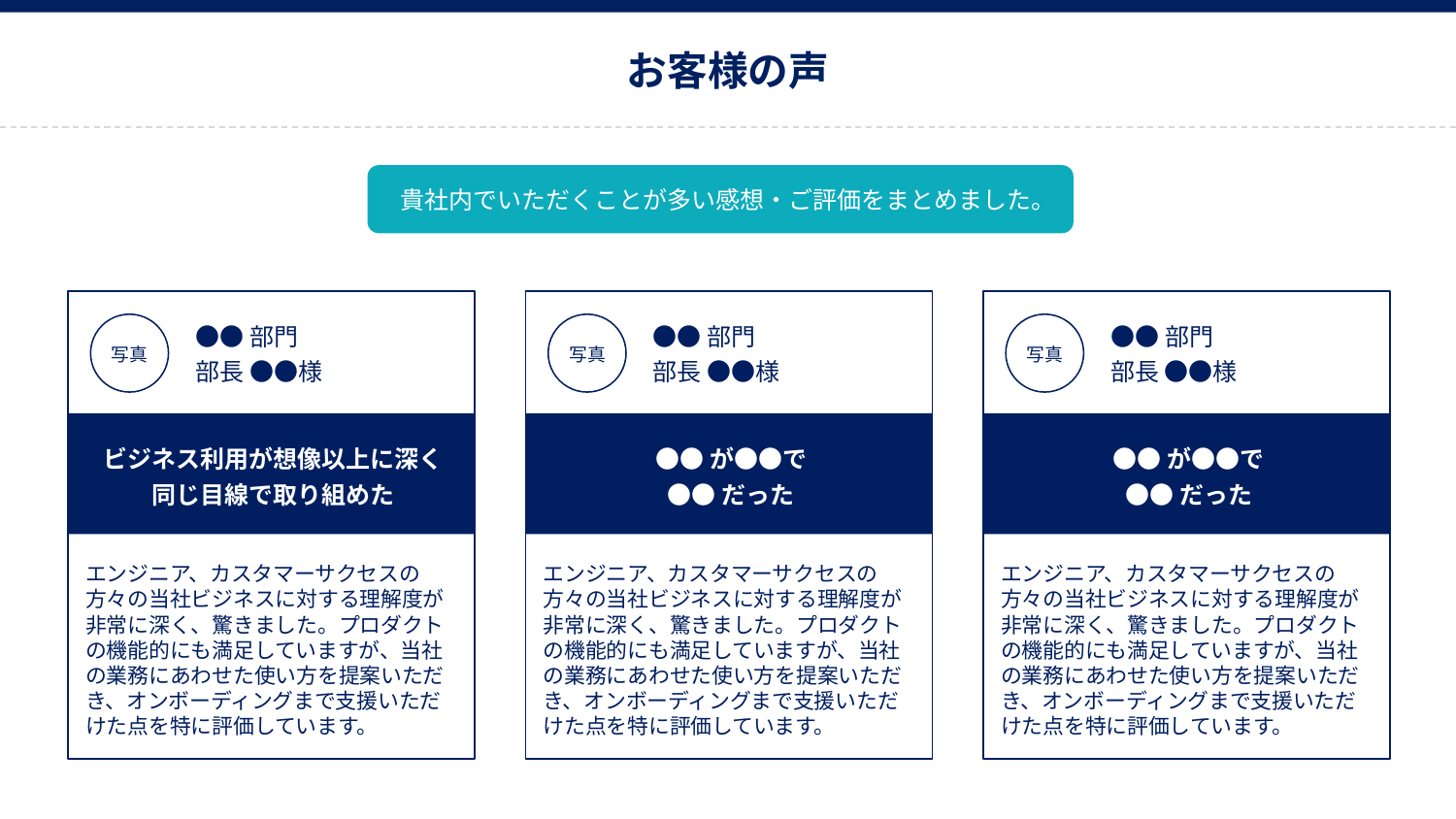

お客様の声

貴社内でいただくことが多い感想・ご評価をまとめました。

写真
●●部門
部長 ●●様

ビジネス利用が想像以上に深く
同じ目線で取り組めた
エンジニア、カスタマーサクセスの方々の当社ビジネスに対する理解度が非常に深く、驚きました。プロダクトの機能的にも満足していますが、当社の業務にあわせた使い方を提案いただき、オンボーディングまで支援いただけた点を特に評価しています。

写真
●●部門
部長 ●●様

●●が●●で
●●だった
エンジニア、カスタマーサクセスの方々の当社ビジネスに対する理解度が非常に深く、驚きました。プロダクトの機能的にも満足していますが、当社の業務にあわせた使い方を提案いただき、オンボーディングまで支援いただけた点を特に評価しています。

写真
●●部門
部長 ●●様

●●が●●で
●●だった
エンジニア、カスタマーサクセスの方々の当社ビジネスに対する理解度が非常に深く、驚きました。プロダクトの機能的にも満足していますが、当社の業務にあわせた使い方を提案いただき、オンボーディングまで支援いただけた点を特に評価しています。